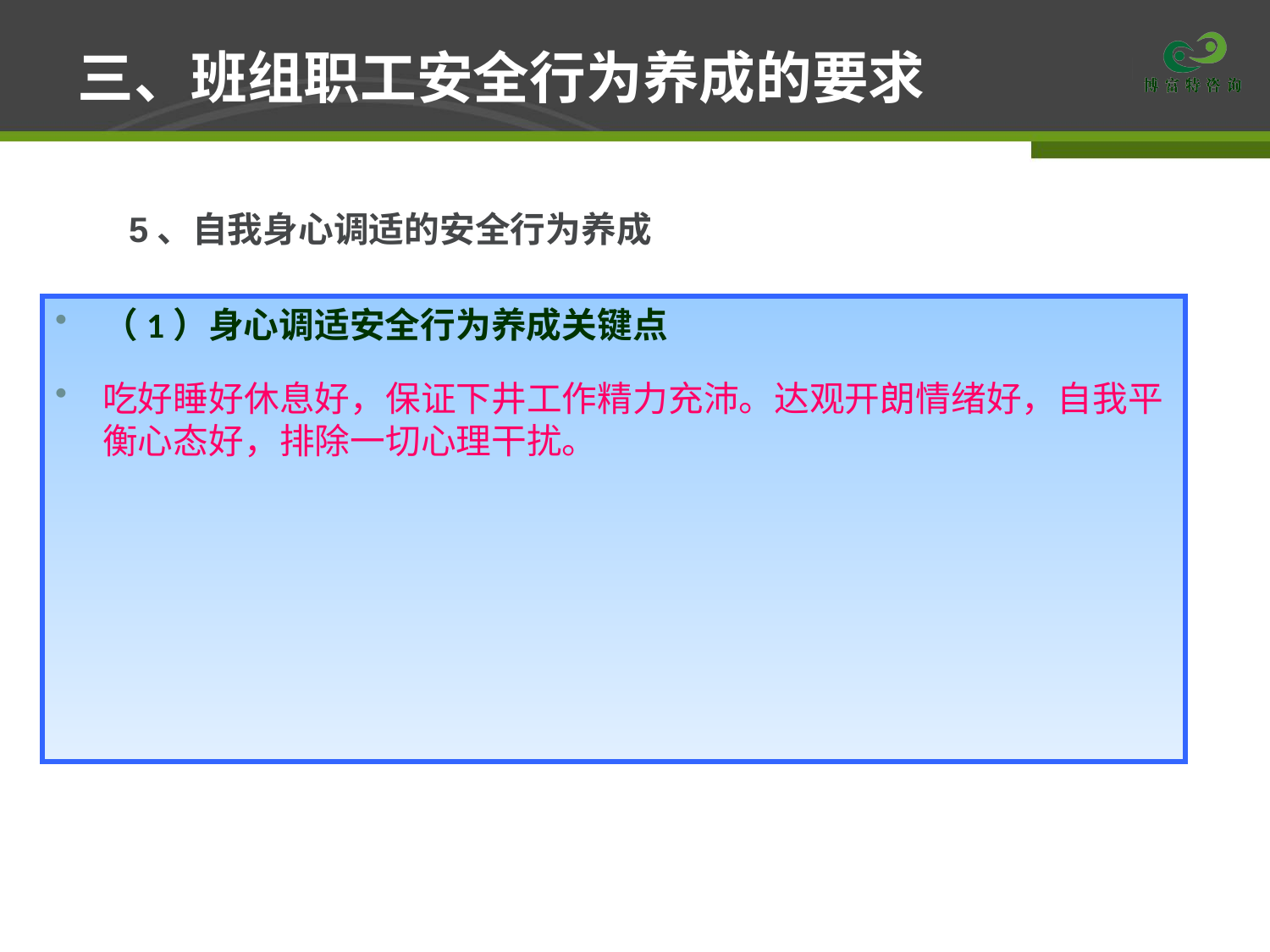

# 三、班组职工安全行为养成的要求
5、自我身心调适的安全行为养成
（1）身心调适安全行为养成关键点
吃好睡好休息好，保证下井工作精力充沛。达观开朗情绪好，自我平衡心态好，排除一切心理干扰。
65